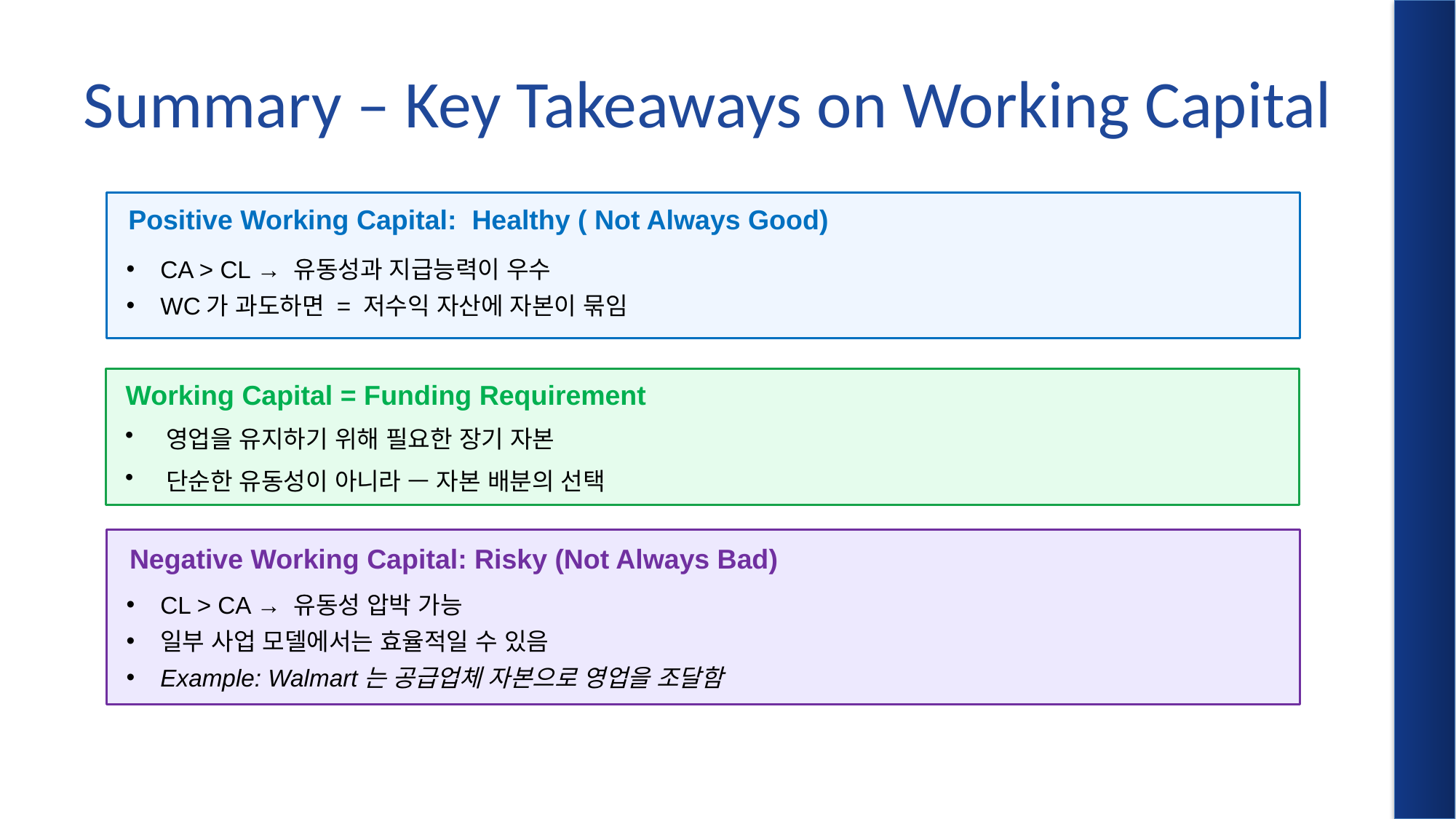

# Summary – Key Takeaways on Working Capital

 Positive Working Capital:  Healthy ( Not Always Good)
CA > CL → 유동성과 지급능력이 우수
WC가 과도하면 = 저수익 자산에 자본이 묶임

  Working Capital = Funding Requirement
영업을 유지하기 위해 필요한 장기 자본
단순한 유동성이 아니라 — 자본 배분의 선택

Negative Working Capital: Risky (Not Always Bad)
CL > CA → 유동성 압박 가능
일부 사업 모델에서는 효율적일 수 있음
Example: Walmart는 공급업체 자본으로 영업을 조달함